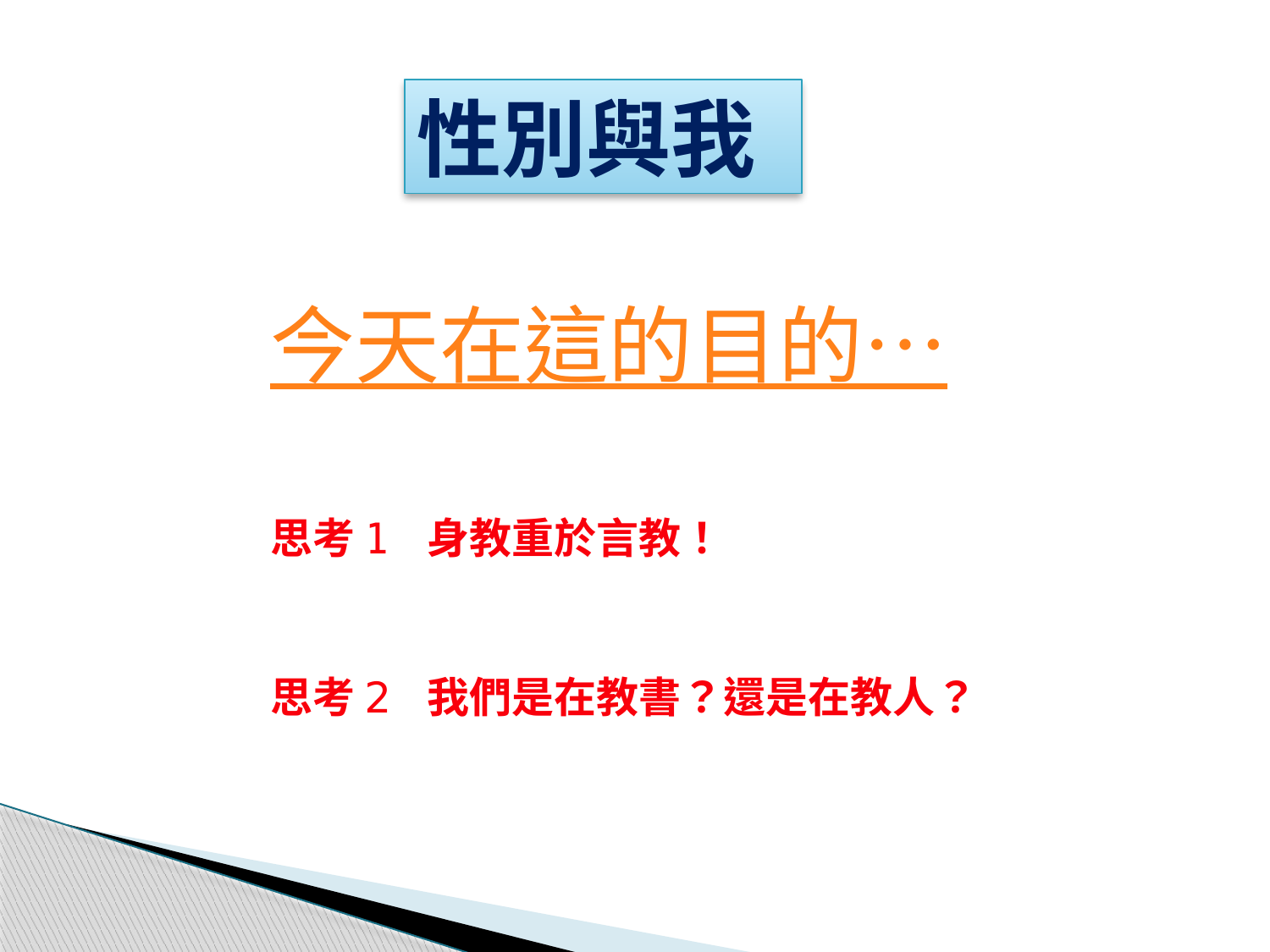

性別與我
今天在這的目的…
思考1  身教重於言教！
思考2  我們是在教書？還是在教人？